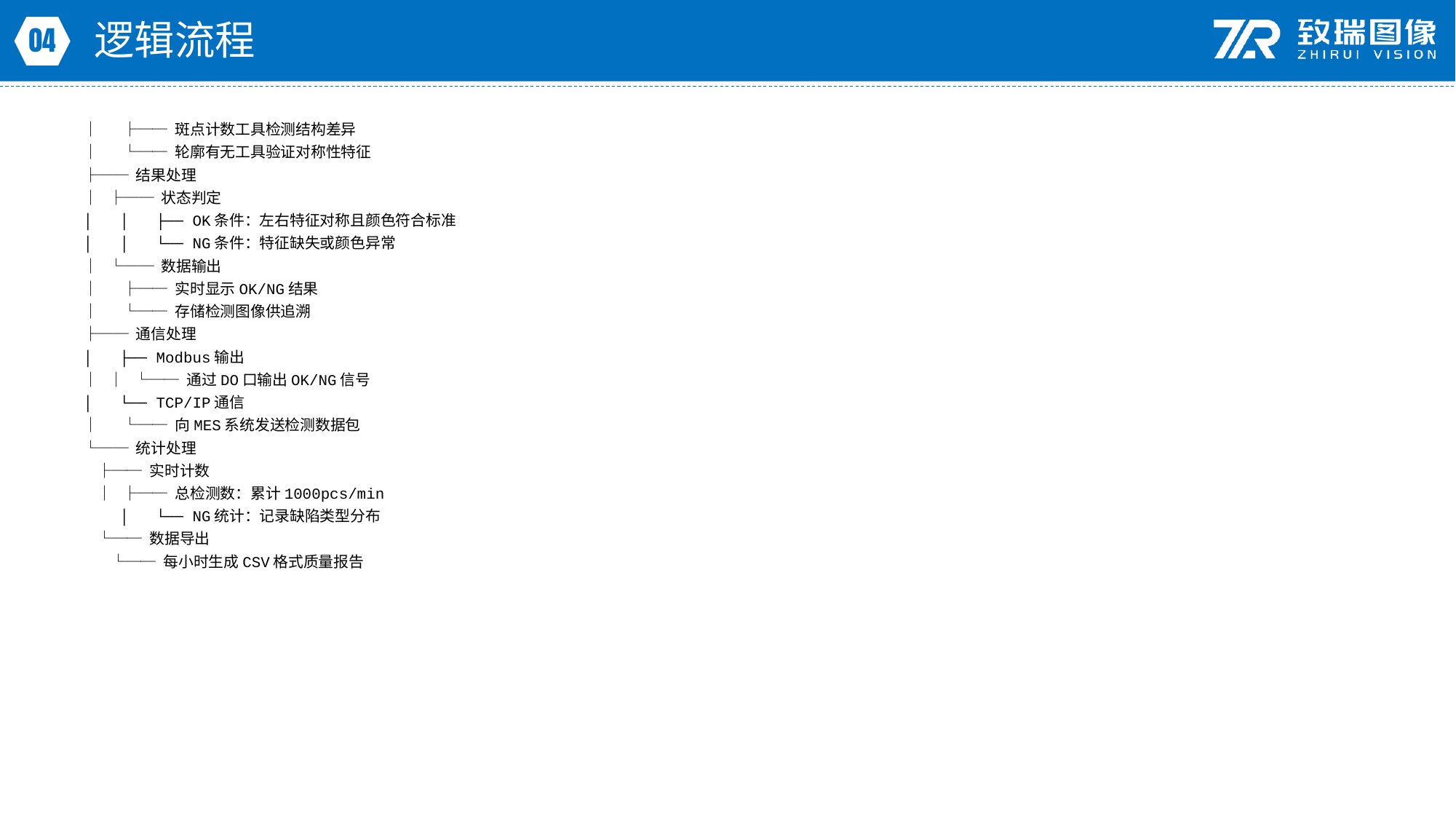

逻辑流程
04

│       ├── 斑点计数工具检测结构差异
│       └── 轮廓有无工具验证对称性特征
├── 结果处理
│   ├── 状态判定
│   │   ├── OK条件：左右特征对称且颜色符合标准
│   │   └── NG条件：特征缺失或颜色异常
│   └── 数据输出
│       ├── 实时显示OK/NG结果
│       └── 存储检测图像供追溯
├── 通信处理
│   ├── Modbus输出
│   │   └── 通过DO口输出OK/NG信号
│   └── TCP/IP通信
│       └── 向MES系统发送检测数据包
└── 统计处理
    ├── 实时计数
    │   ├── 总检测数：累计1000pcs/min
    │   └── NG统计：记录缺陷类型分布
    └── 数据导出
        └── 每小时生成CSV格式质量报告